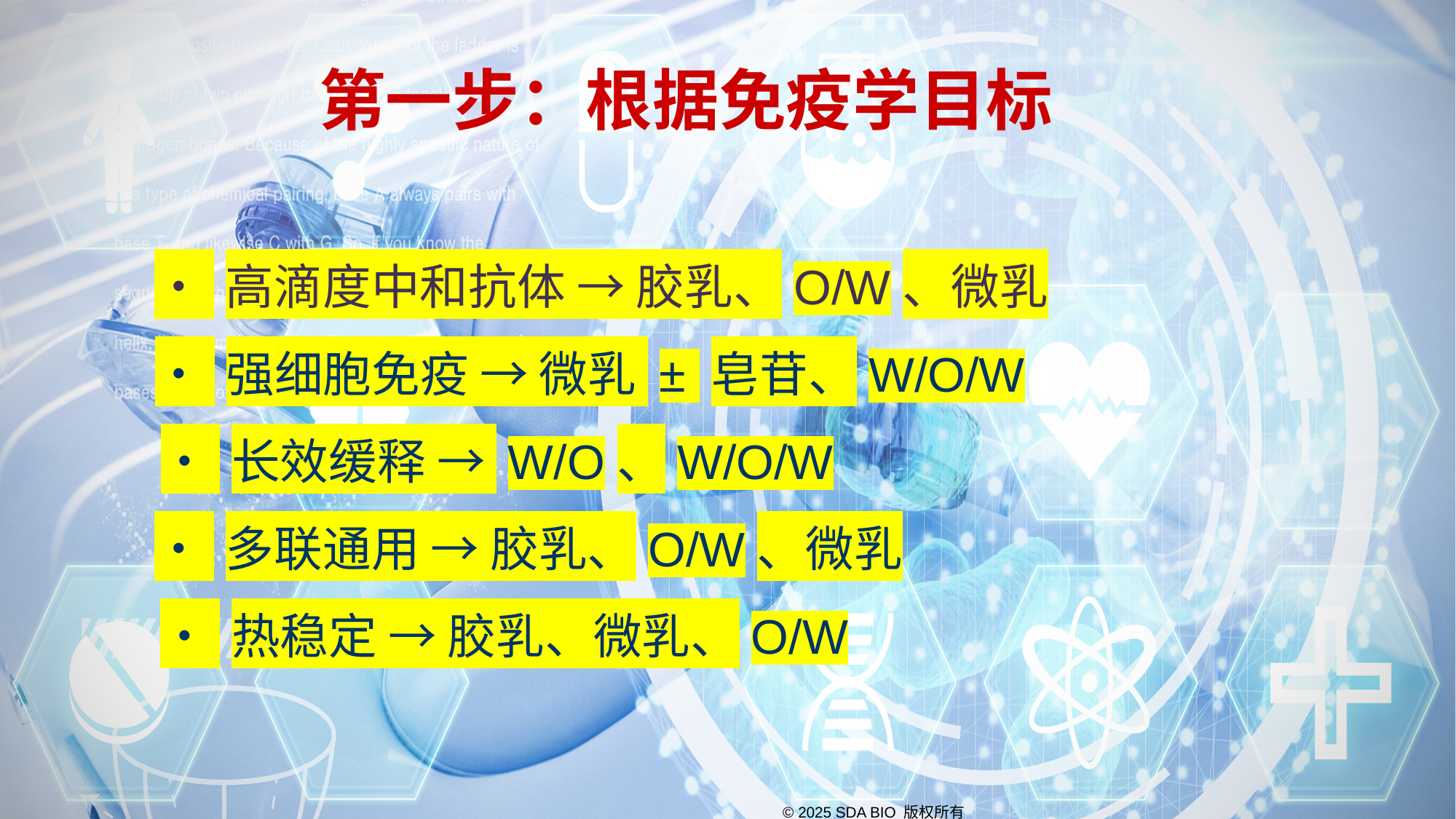

第一步：根据免疫学目标

• 高滴度中和抗体 → 胶乳、O/W、微乳

• 强细胞免疫 → 微乳 ± 皂苷、W/O/W

• 长效缓释 → W/O、W/O/W

• 多联通用 → 胶乳、O/W、微乳

• 热稳定 → 胶乳、微乳、O/W

© 2025 SDA BIO 版权所有